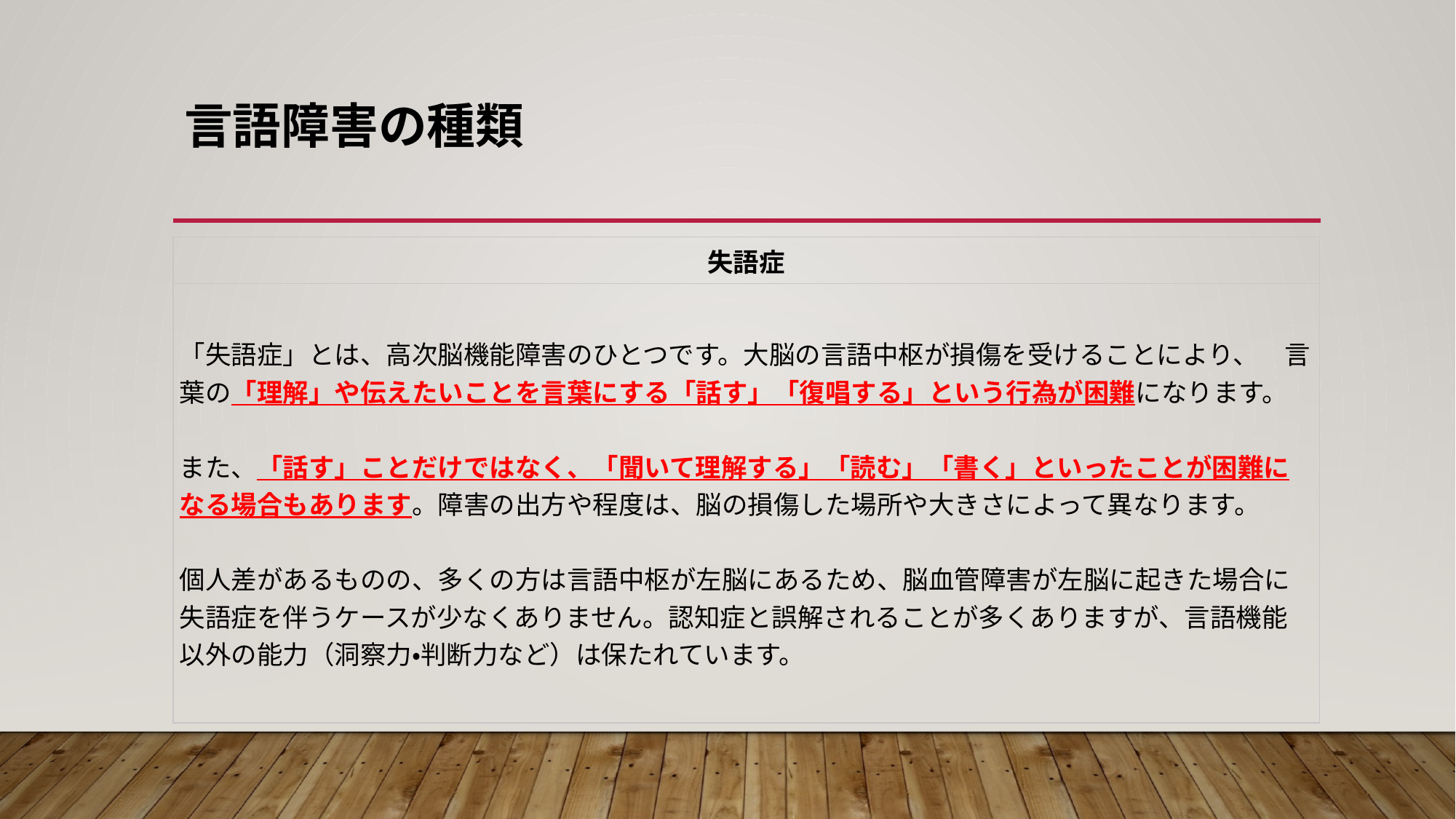

# 言語障害の種類
| 失語症 |
| --- |
| 「失語症」とは、高次脳機能障害のひとつです。大脳の言語中枢が損傷を受けることにより、　言葉の「理解」や伝えたいことを言葉にする「話す」「復唱する」という行為が困難になります。 また、「話す」ことだけではなく、「聞いて理解する」「読む」「書く」といったことが困難になる場合もあります。障害の出方や程度は、脳の損傷した場所や大きさによって異なります。 個人差があるものの、多くの方は言語中枢が左脳にあるため、脳血管障害が左脳に起きた場合に失語症を伴うケースが少なくありません。認知症と誤解されることが多くありますが、言語機能以外の能力（洞察力・判断力など）は保たれています。 |